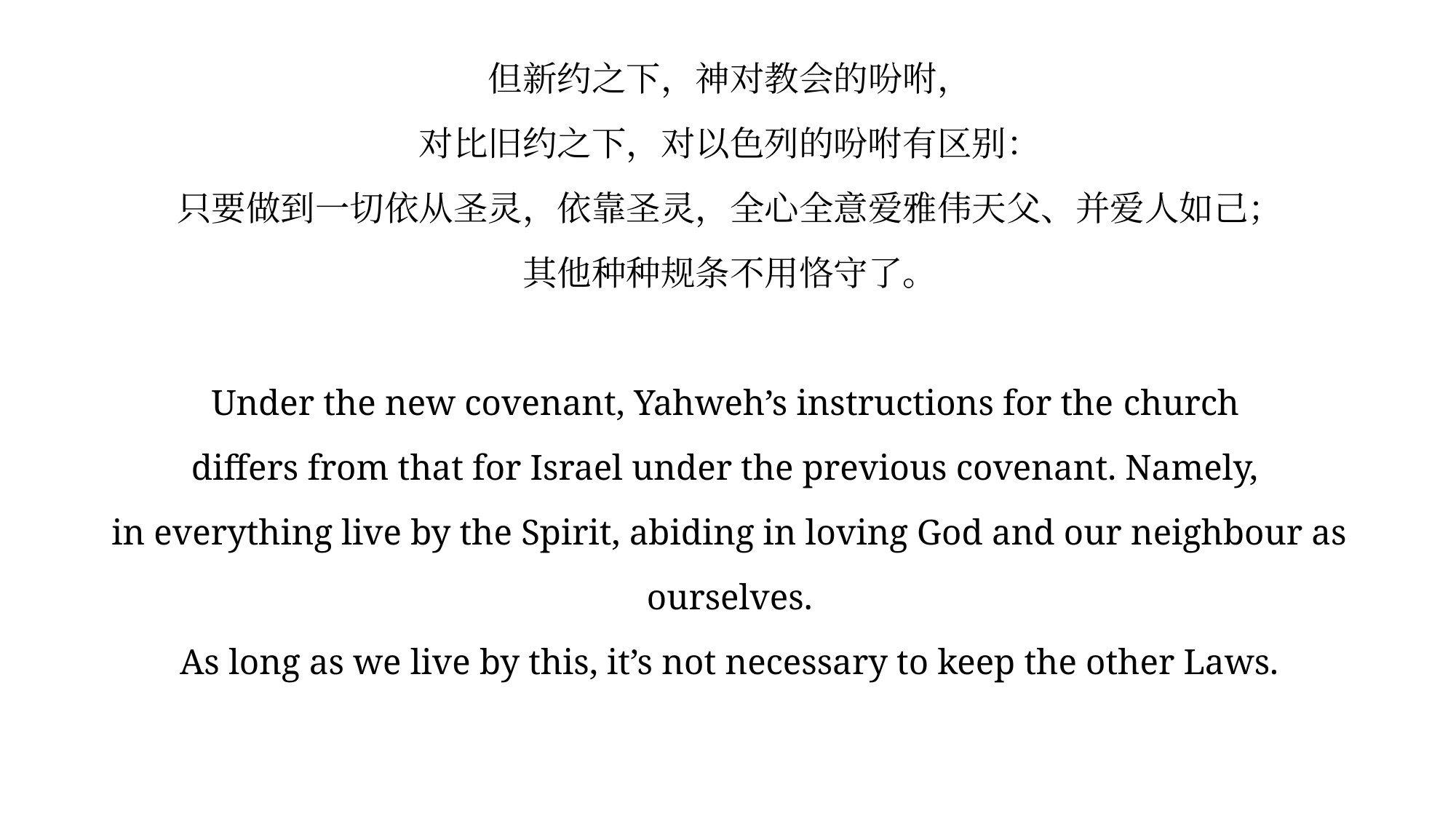

# 但新约之下，神对教会的吩咐， 对比旧约之下，对以色列的吩咐有区别： 只要做到一切依从圣灵，依靠圣灵，全心全意爱雅伟天父、并爱人如己； 其他种种规条不用恪守了。 Under the new covenant, Yahweh’s instructions for the church differs from that for Israel under the previous covenant. Namely, in everything live by the Spirit, abiding in loving God and our neighbour as ourselves. As long as we live by this, it’s not necessary to keep the other Laws.